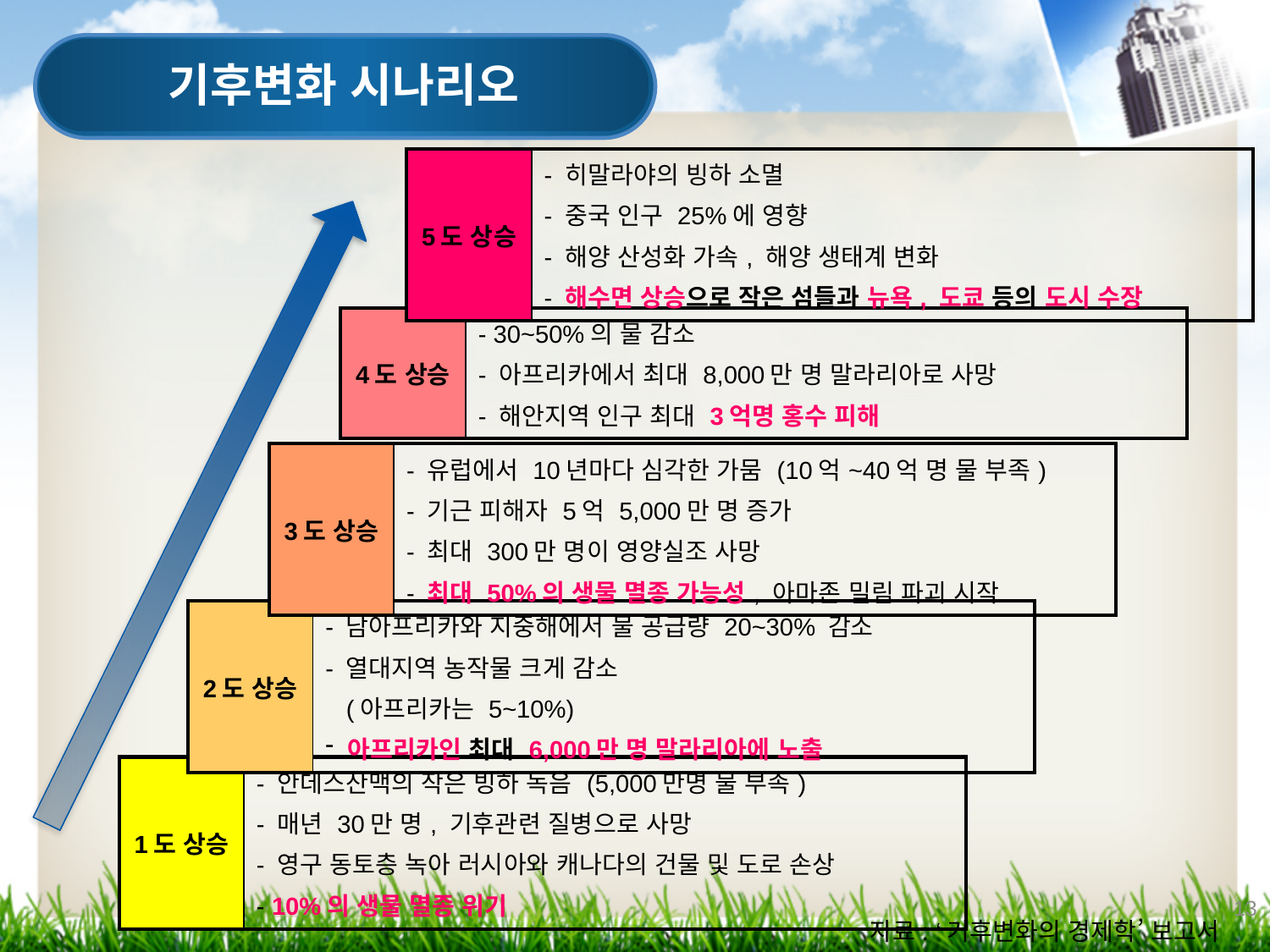

기후변화 시나리오
| 5도 상승 | - 히말라야의 빙하 소멸 - 중국 인구 25%에 영향 - 해양 산성화 가속, 해양 생태계 변화 - 해수면 상승으로 작은 섬들과 뉴욕, 도쿄 등의 도시 수장 |
| --- | --- |

| 4도 상승 | - 30~50%의 물 감소 - 아프리카에서 최대 8,000만 명 말라리아로 사망 - 해안지역 인구 최대 3억명 홍수 피해 |
| --- | --- |
| 3도 상승 | - 유럽에서 10년마다 심각한 가뭄 (10억~40억 명 물 부족) - 기근 피해자 5억 5,000만 명 증가 - 최대 300만 명이 영양실조 사망 - 최대 50%의 생물 멸종 가능성, 아마존 밀림 파괴 시작 |
| --- | --- |
| 2도 상승 | - 남아프리카와 지중해에서 물 공급량 20~30% 감소 - 열대지역 농작물 크게 감소 (아프리카는 5~10%) 아프리카인 최대 6,000만 명 말라리아에 노출 |
| --- | --- |
| 1도 상승 | - 안데스산맥의 작은 빙하 녹음 (5,000만명 물 부족) - 매년 30만 명, 기후관련 질병으로 사망 - 영구 동토층 녹아 러시아와 캐나다의 건물 및 도로 손상 - 10%의 생물 멸종 위기 |
| --- | --- |
13
자료: ‘기후변화의 경제학’ 보고서